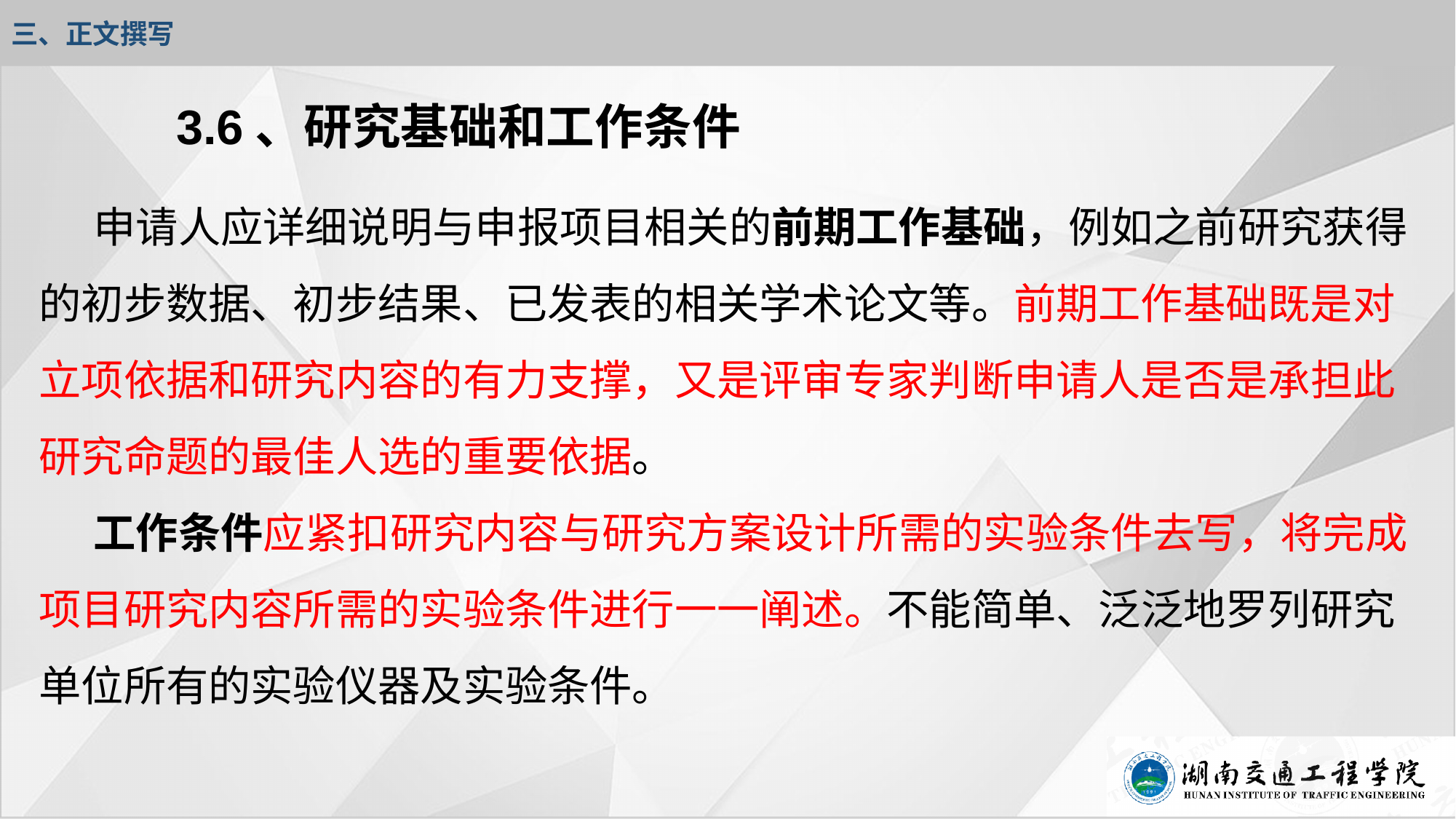

三、正文撰写
# 3.6、研究基础和工作条件
申请人应详细说明与申报项目相关的前期工作基础，例如之前研究获得的初步数据、初步结果、已发表的相关学术论文等。前期工作基础既是对立项依据和研究内容的有力支撑，又是评审专家判断申请人是否是承担此研究命题的最佳人选的重要依据。
工作条件应紧扣研究内容与研究方案设计所需的实验条件去写，将完成项目研究内容所需的实验条件进行一一阐述。不能简单、泛泛地罗列研究单位所有的实验仪器及实验条件。